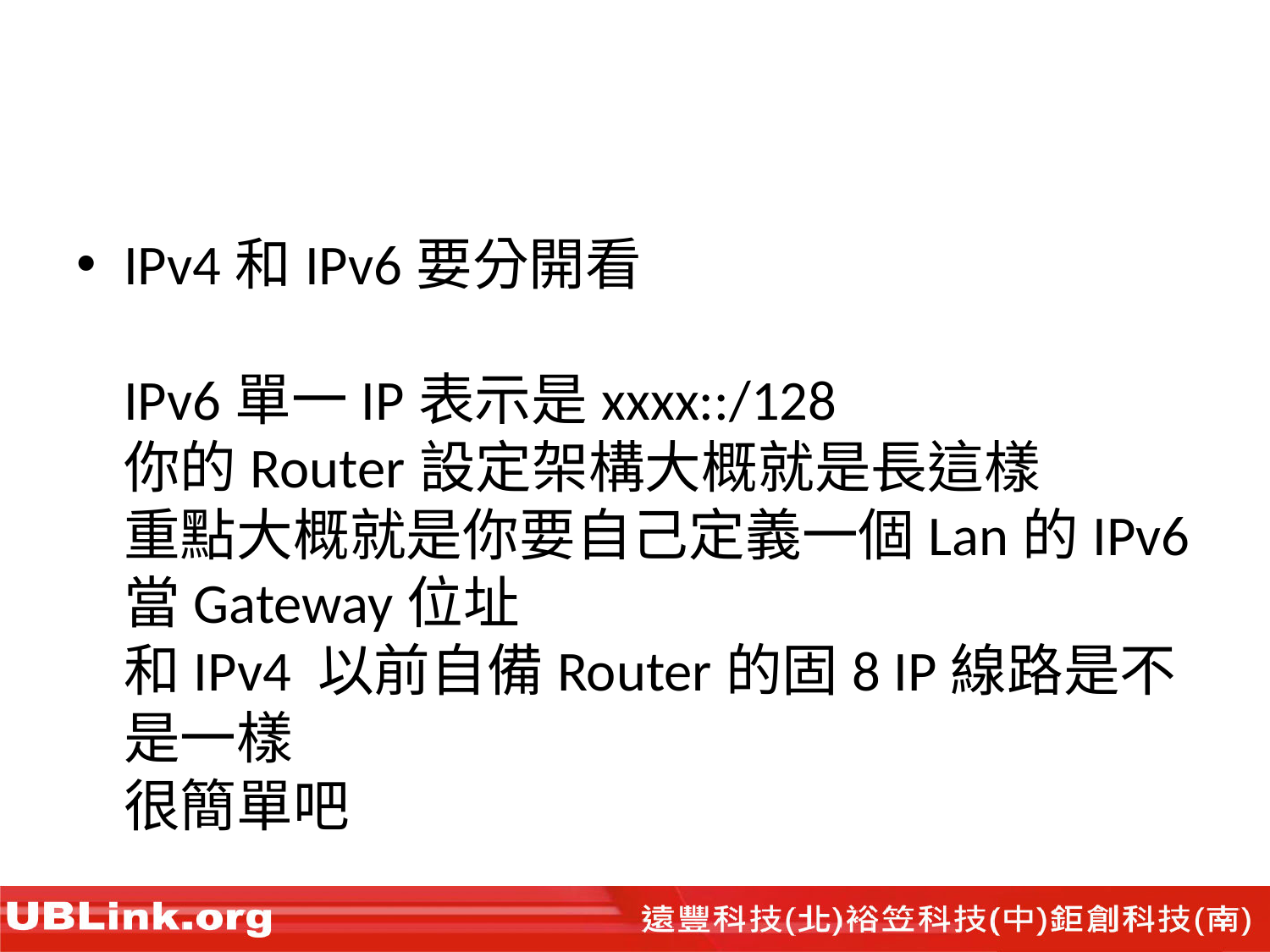

#
IPv4和IPv6要分開看
 
IPv6單一IP表示是xxxx::/128
你的Router設定架構大概就是長這樣
重點大概就是你要自己定義一個Lan的IPv6 當Gateway位址
和IPv4 以前自備Router的固8 IP線路是不是一樣
很簡單吧